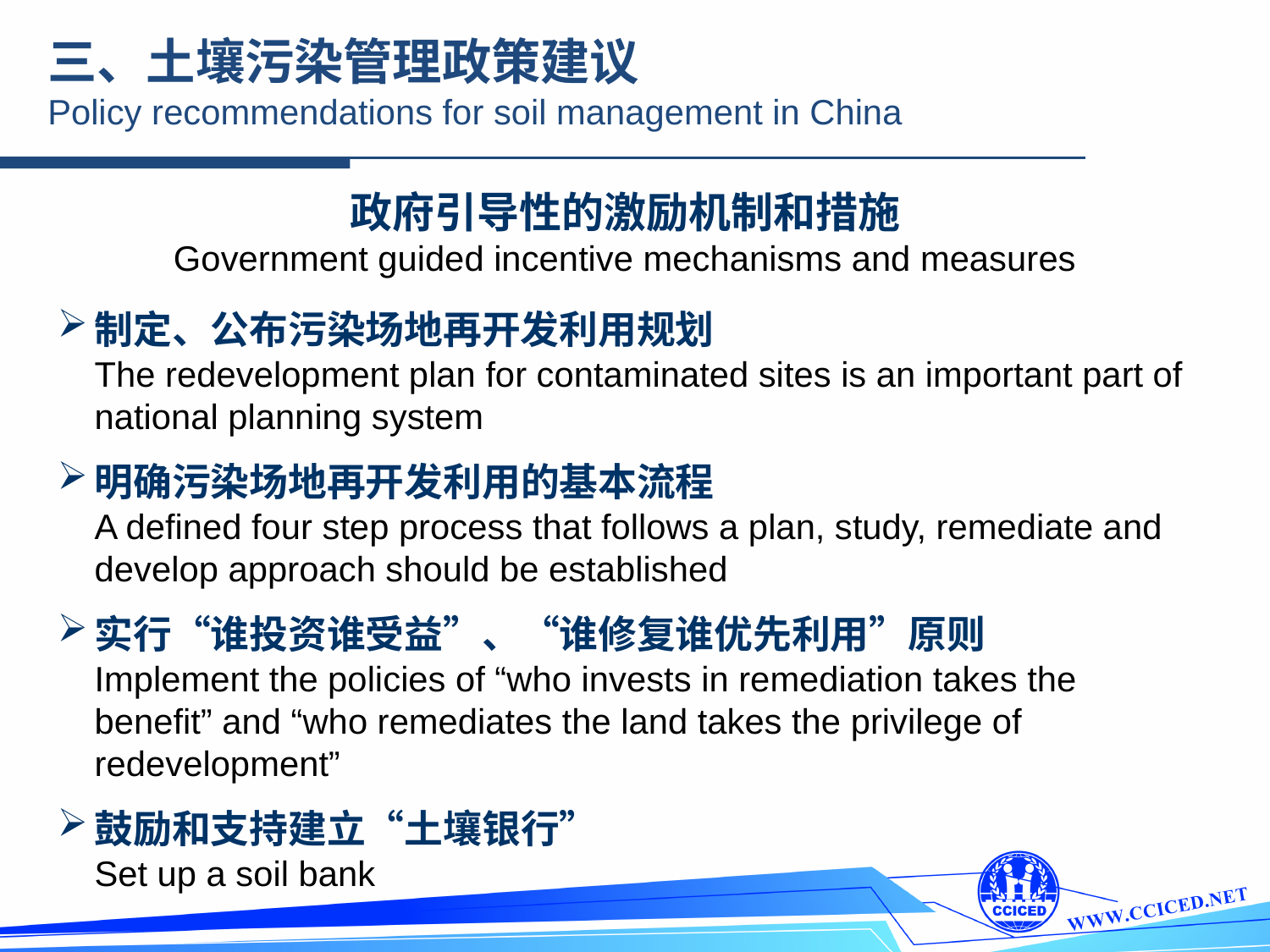

三、土壤污染管理政策建议
Policy recommendations for soil management in China
政府引导性的激励机制和措施
Government guided incentive mechanisms and measures
制定、公布污染场地再开发利用规划
The redevelopment plan for contaminated sites is an important part of national planning system
明确污染场地再开发利用的基本流程
A defined four step process that follows a plan, study, remediate and develop approach should be established
实行“谁投资谁受益”、“谁修复谁优先利用”原则
Implement the policies of “who invests in remediation takes the benefit” and “who remediates the land takes the privilege of redevelopment”
鼓励和支持建立“土壤银行”
Set up a soil bank